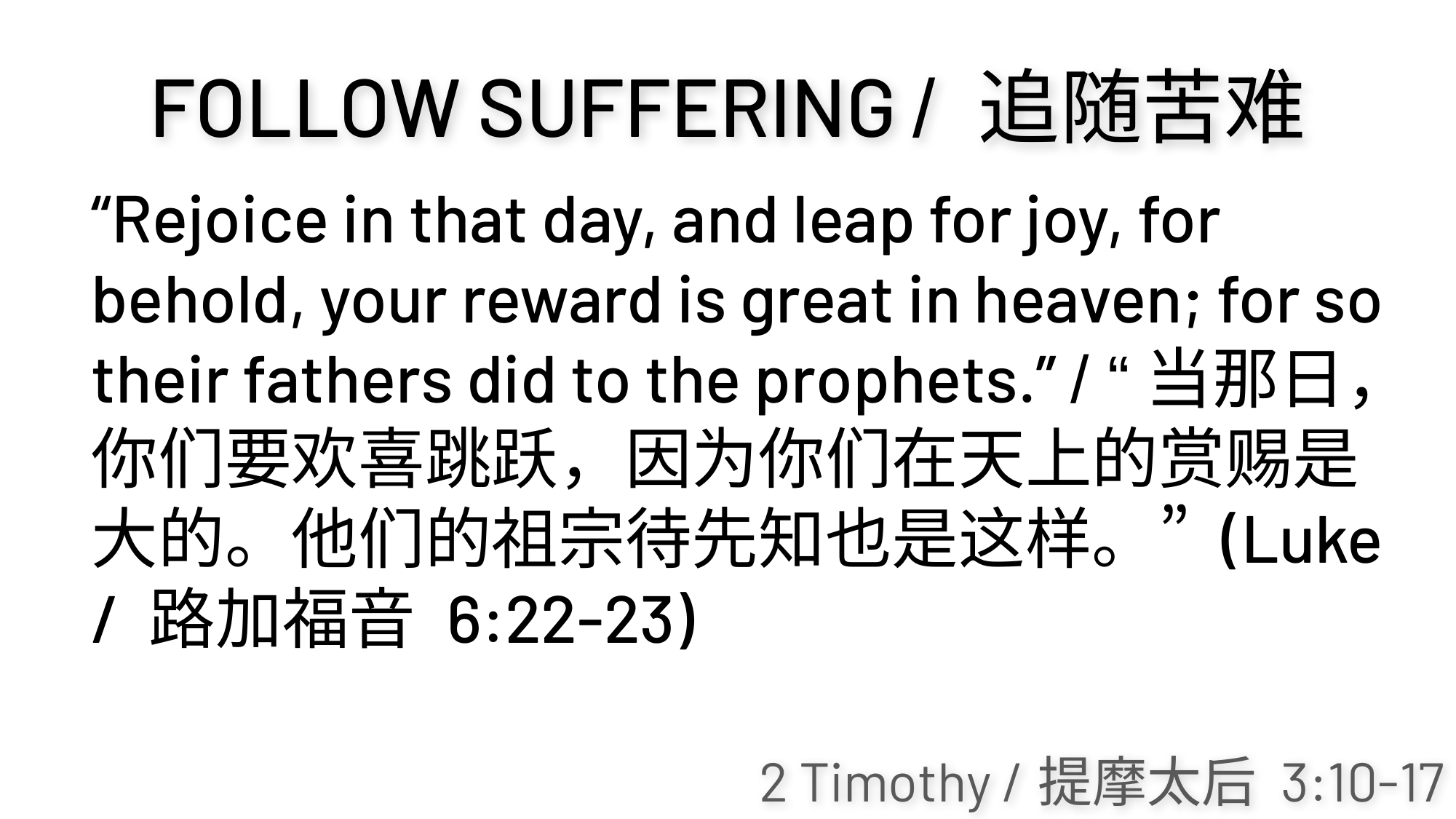

FOLLOW SUFFERING / 追随苦难
“Rejoice in that day, and leap for joy, for behold, your reward is great in heaven; for so their fathers did to the prophets.” / “当那日，你们要欢喜跳跃，因为你们在天上的赏赐是大的。他们的祖宗待先知也是这样。” (Luke / 路加福音 6:22-23)
2 Timothy /提摩太后 3:10-17